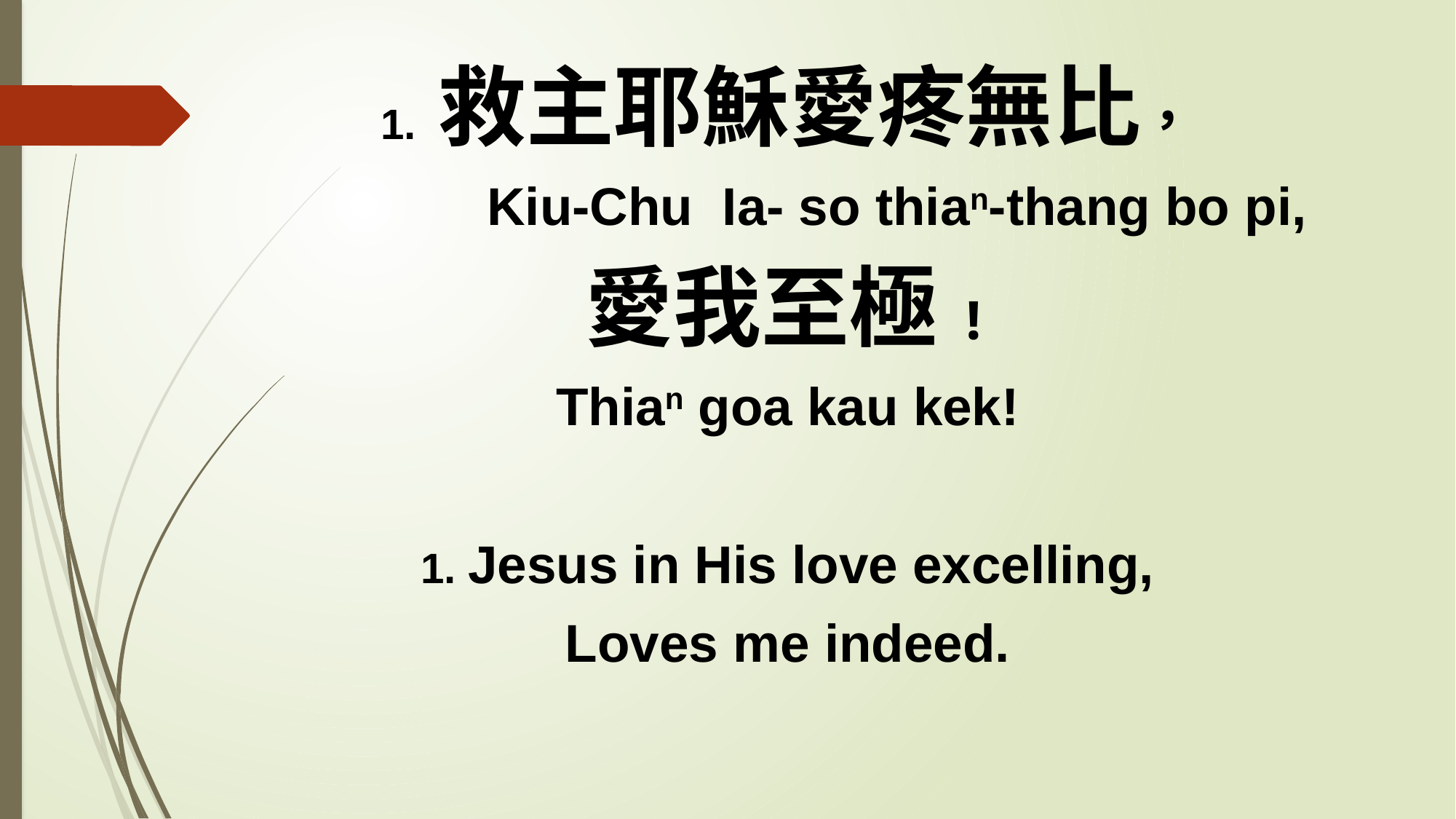

1. 救主耶穌愛疼無比，
                 Kiu-Chu  Ia- so thian-thang bo pi,
愛我至極!
Thian goa kau kek!

1. Jesus in His love excelling,
Loves me indeed.